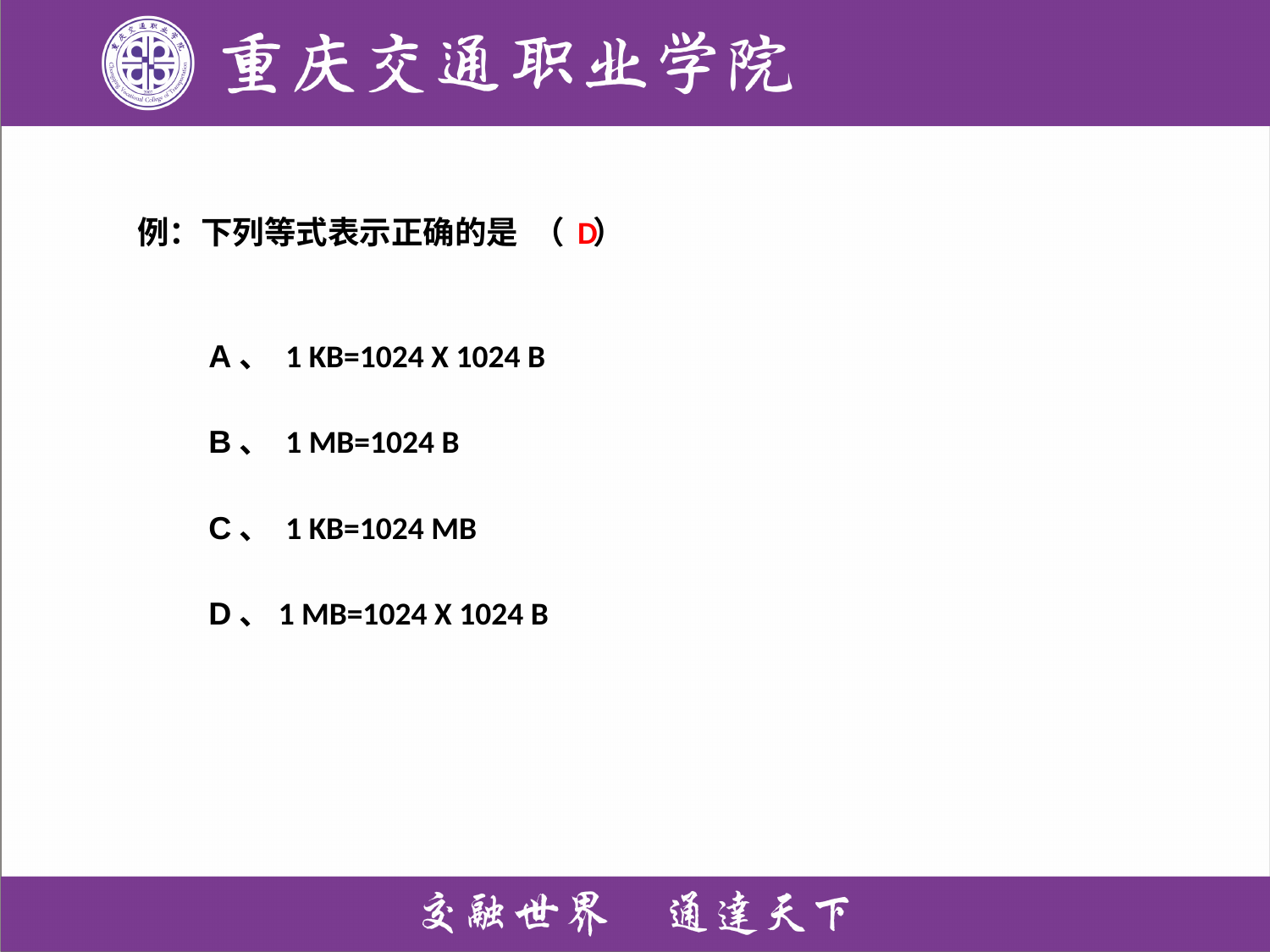

例：下列等式表示正确的是  （    ）

        A、 1 KB=1024 X 1024 B
        B、 1 MB=1024 B
        C、 1 KB=1024 MB
        D、1 MB=1024 X 1024 B
D